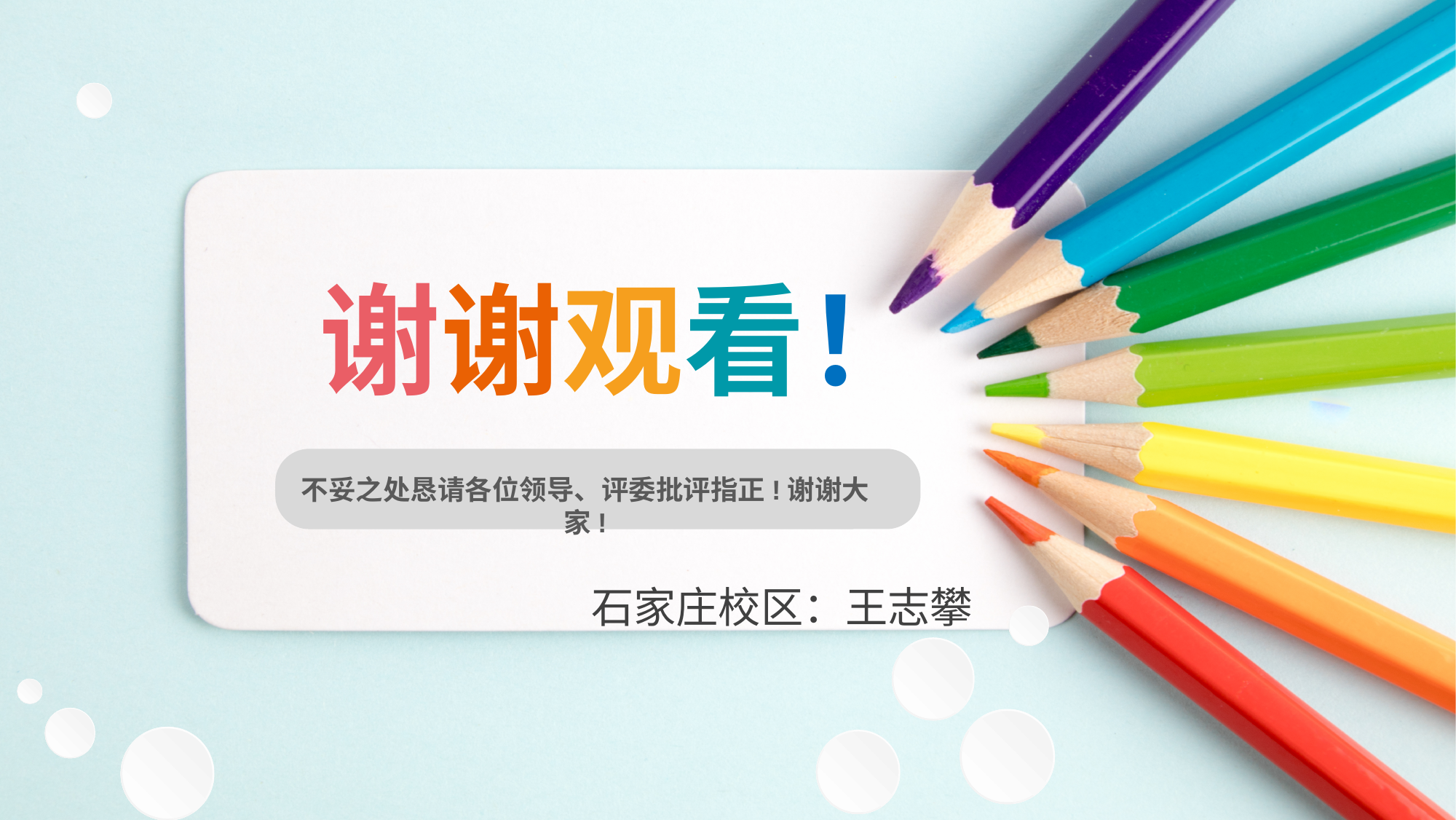

谢谢观看！

不妥之处恳请各位领导、评委批评指正!谢谢大家!
石家庄校区：王志攀

延时符